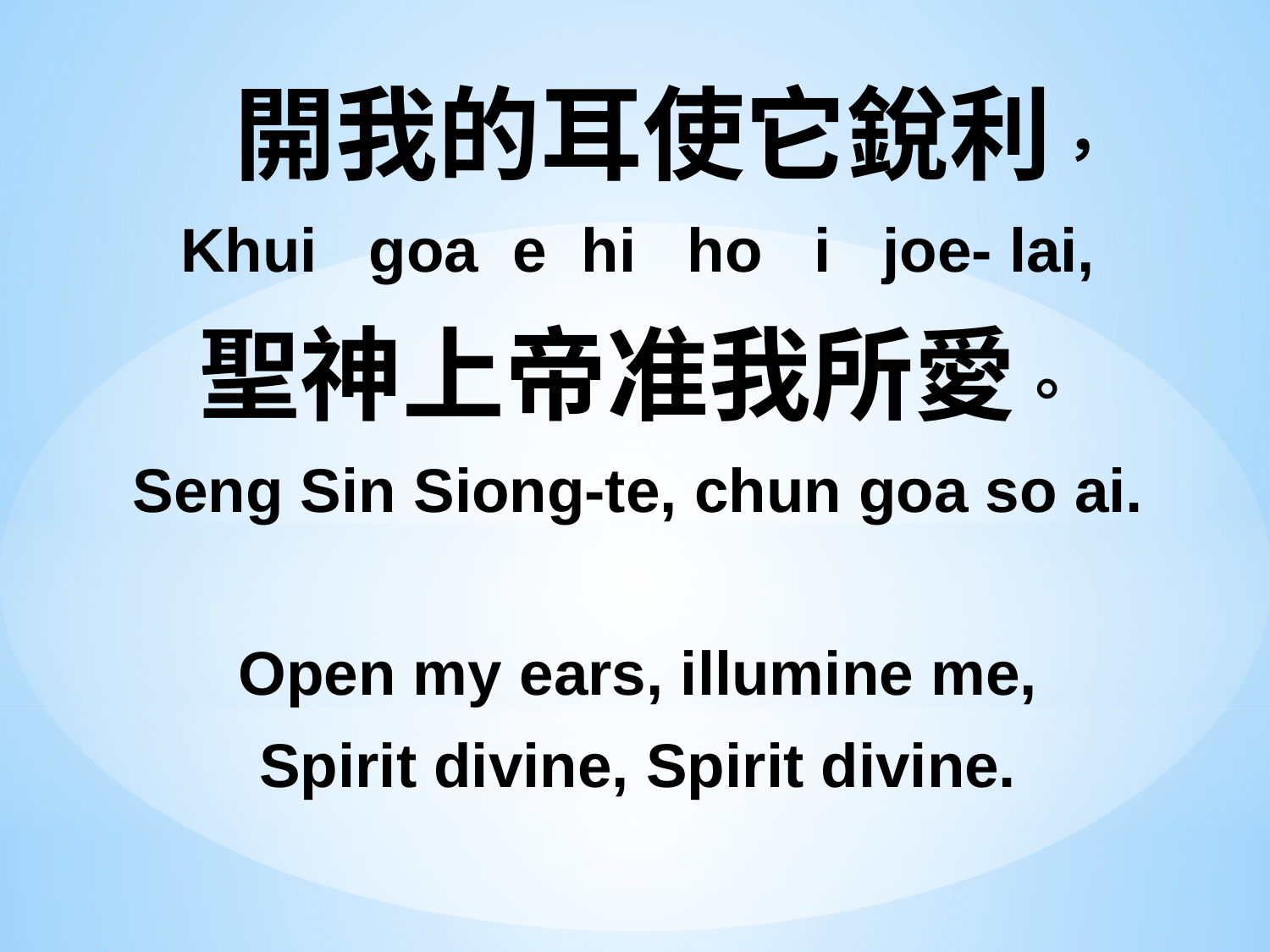

開我的耳使它銳利，
Khui   goa  e  hi   ho   i   joe- lai,
聖神上帝准我所愛。
Seng Sin Siong-te, chun goa so ai.

Open my ears, illumine me,
Spirit divine, Spirit divine.